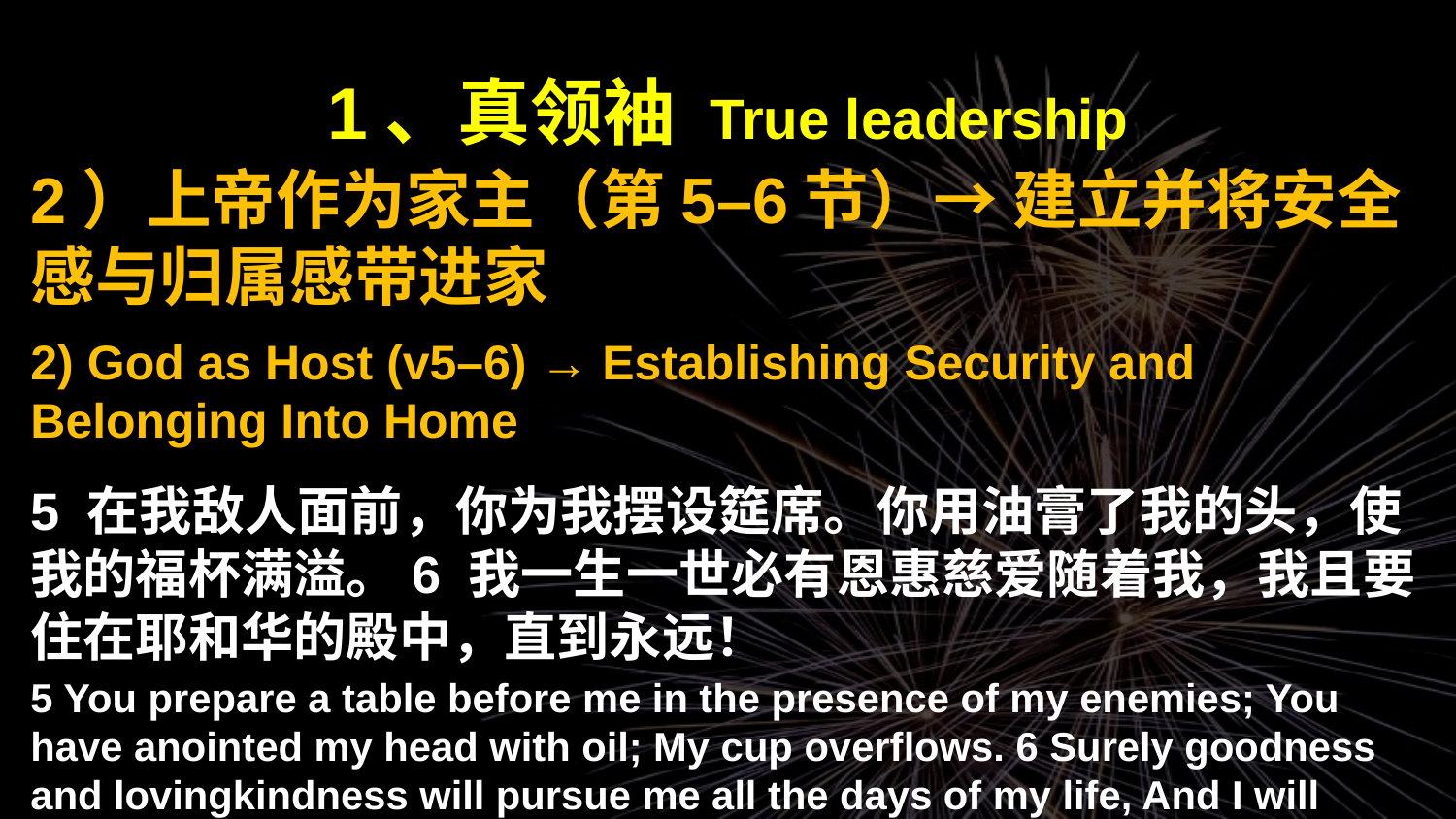

# 1、真领袖 True leadership
2）上帝作为家主（第5–6节）→ 建立并将安全感与归属感带进家
2) God as Host (v5–6) → Establishing Security and Belonging Into Home

5 在我敌人面前，你为我摆设筵席。你用油膏了我的头，使我的福杯满溢。6 我一生一世必有恩惠慈爱随着我，我且要住在耶和华的殿中，直到永远！
5 You prepare a table before me in the presence of my enemies; You have anointed my head with oil; My cup overflows. 6 Surely goodness and lovingkindness will pursue me all the days of my life, And I will dwell in the house of Yahweh forever.